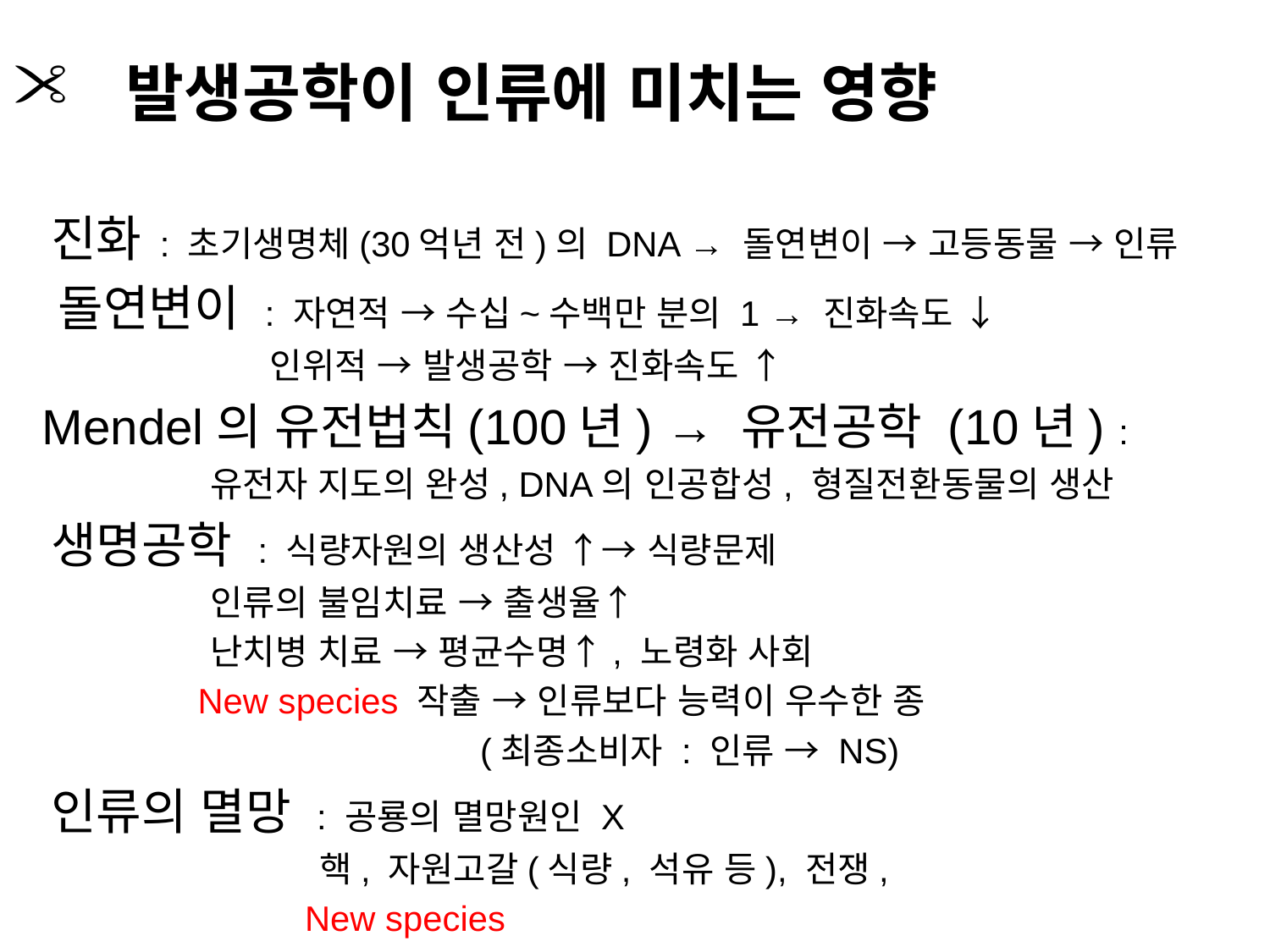

발생공학이 인류에 미치는 영향

   진화 : 초기생명체(30억년 전)의 DNA → 돌연변이 → 고등동물 → 인류
   돌연변이 : 자연적 → 수십~수백만 분의 1 → 진화속도 ↓
                         인위적 → 발생공학 → 진화속도 ↑
   Mendel의 유전법칙(100년) → 유전공학 (10년) :
                   유전자 지도의 완성, DNA의 인공합성, 형질전환동물의 생산
   생명공학 : 식량자원의 생산성 ↑→ 식량문제
                   인류의 불임치료 → 출생율↑
                   난치병 치료 → 평균수명↑, 노령화 사회
                   New species 작출 → 인류보다 능력이 우수한 종
                                                (최종소비자 : 인류 → NS)
   인류의 멸망 : 공룡의 멸망원인 X
                              핵, 자원고갈(식량, 석유 등), 전쟁,
                              New species